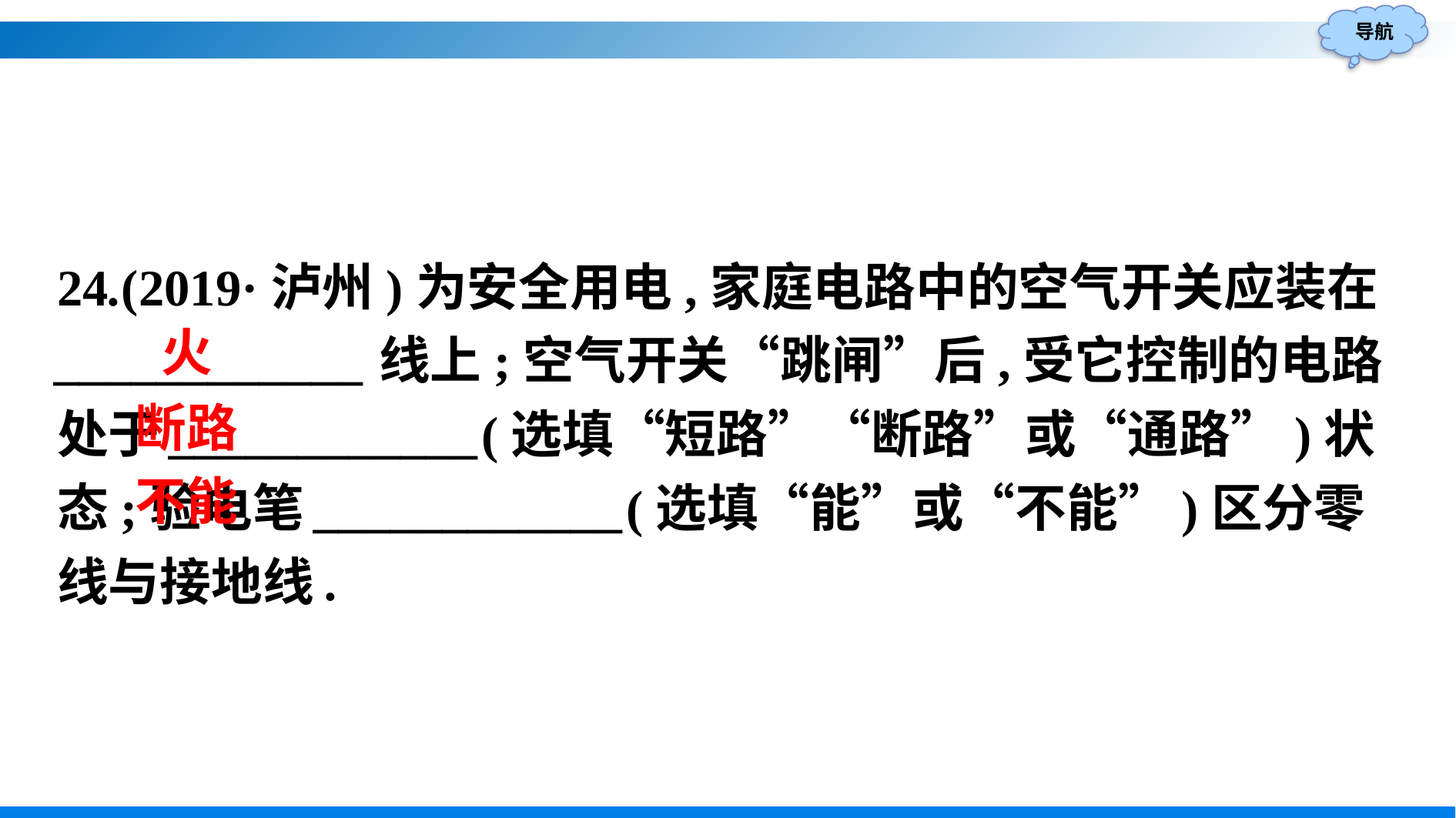

24.(2019·泸州)为安全用电,家庭电路中的空气开关应装在____________线上;空气开关“跳闸”后,受它控制的电路处于____________(选填“短路”“断路”或“通路”)状态;验电笔____________(选填“能”或“不能”)区分零线与接地线.
火
断路
不能